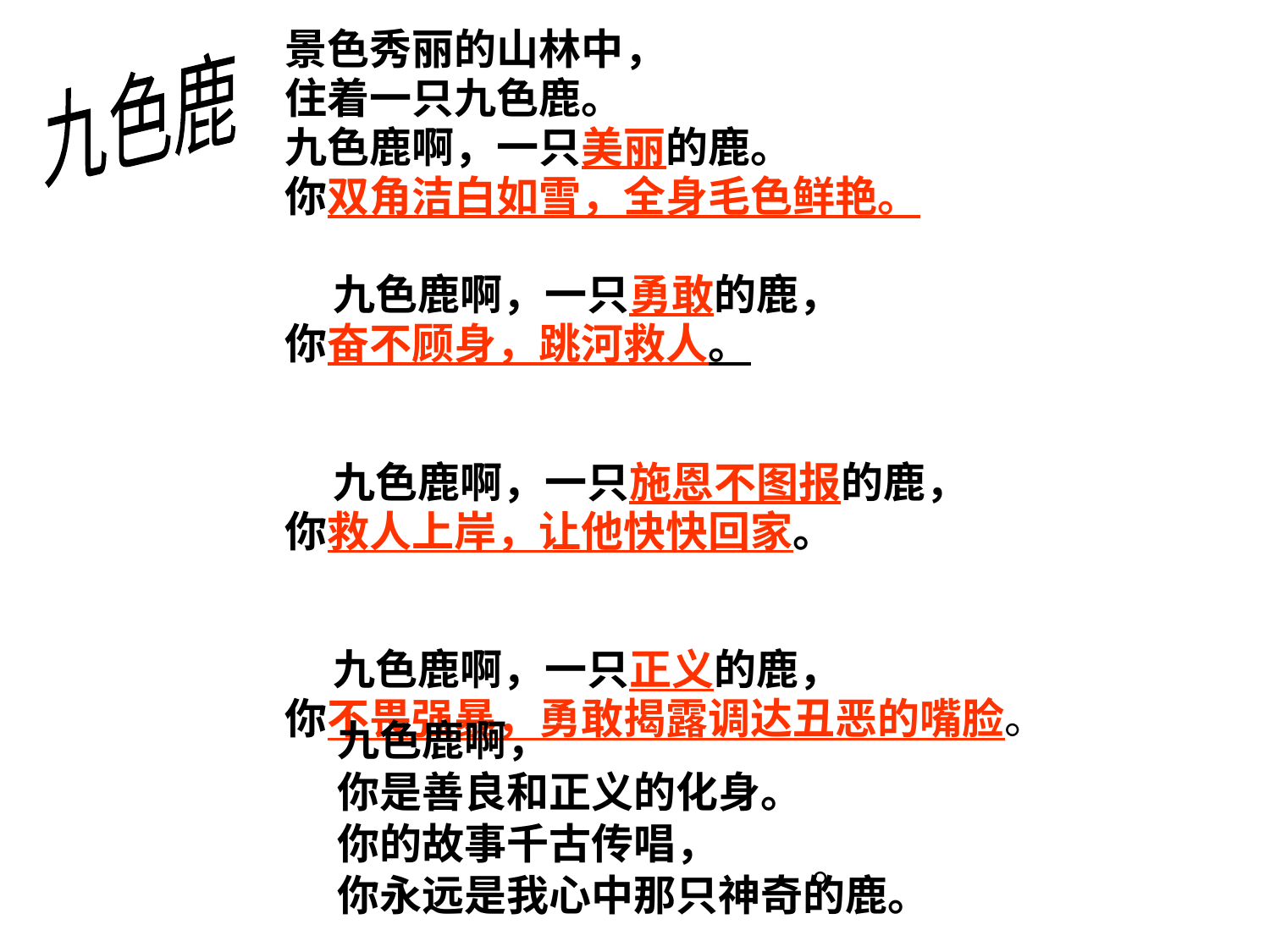

景色秀丽的山林中，
     住着一只九色鹿。
     九色鹿啊，一只美丽的鹿。
     你双角洁白如雪，全身毛色鲜艳。

          九色鹿啊，一只勇敢的鹿，
     你奋不顾身，跳河救人。

          九色鹿啊，一只施恩不图报的鹿，
     你救人上岸，让他快快回家。

          九色鹿啊，一只正义的鹿，
     你不畏强暴，勇敢揭露调达丑恶的嘴脸。

九色鹿

九色鹿啊，
你是善良和正义的化身。
你的故事千古传唱，
你永远是我心中那只神奇的鹿。
。